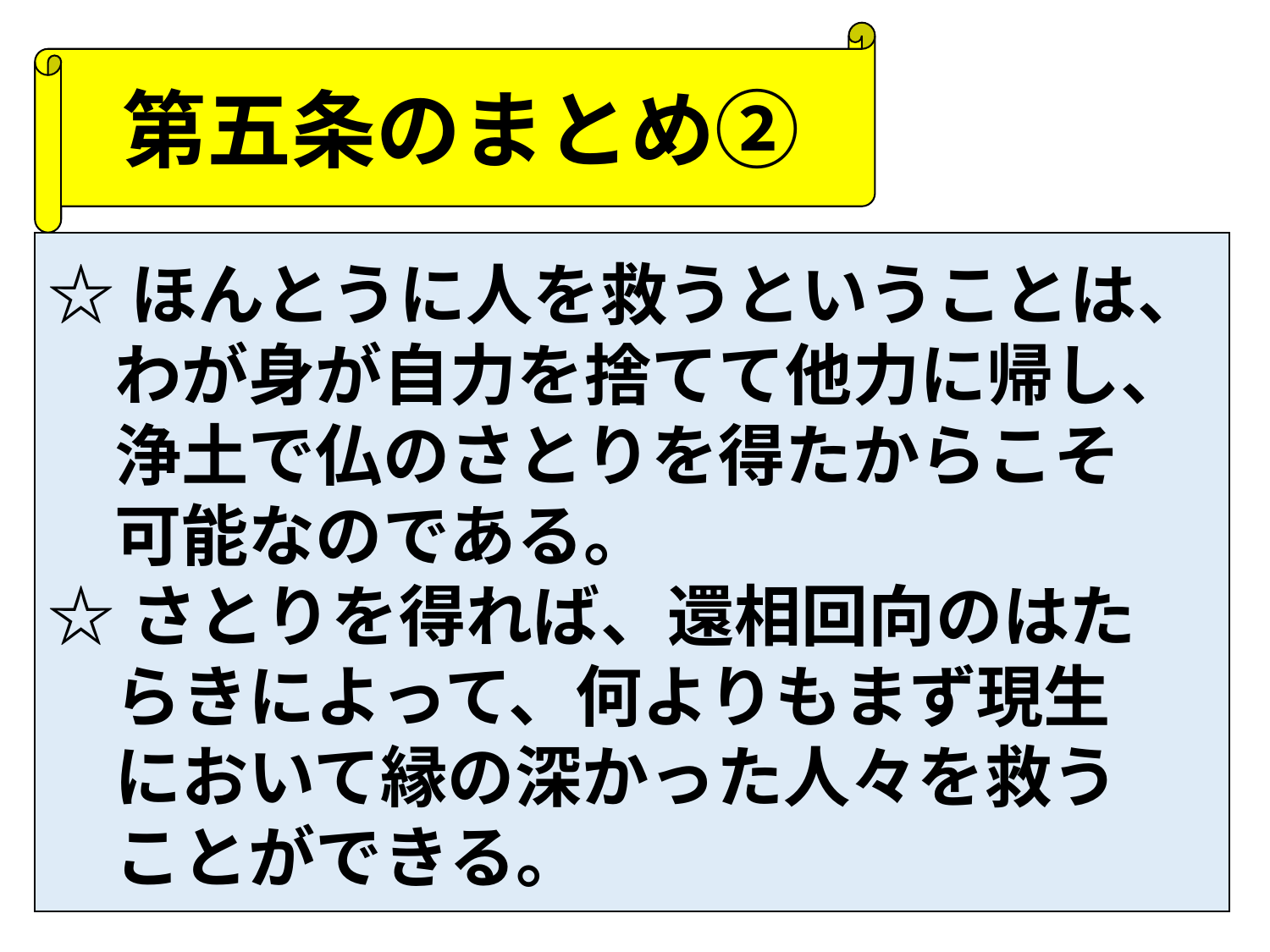

第五条のまとめ②

☆ほんとうに人を救うということは、
　わが身が自力を捨てて他力に帰し、
　浄土で仏のさとりを得たからこそ
　可能なのである。
☆さとりを得れば、還相回向のはた
　らきによって、何よりもまず現生
　において縁の深かった人々を救う
　ことができる。